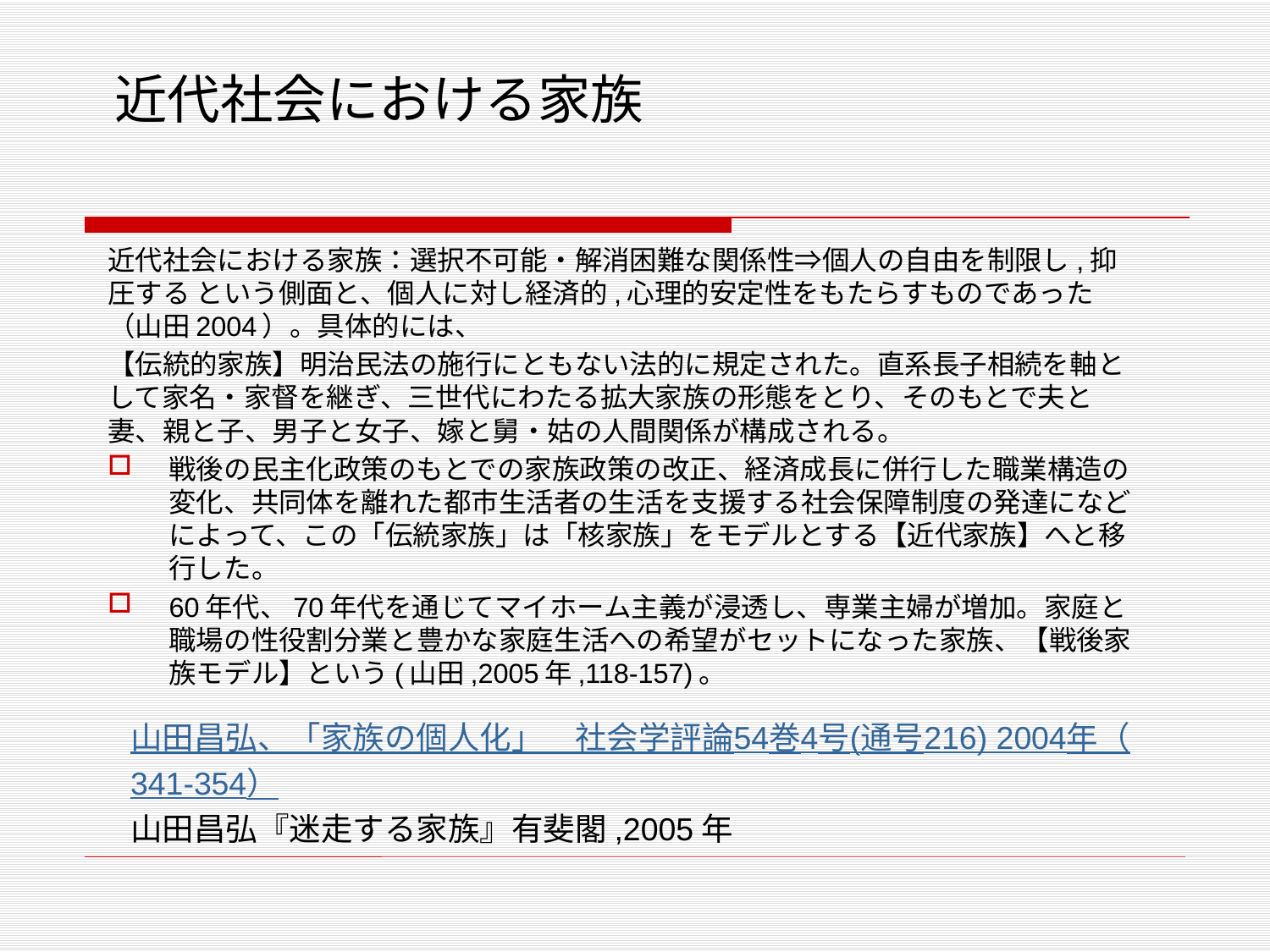

# 近代社会における家族
近代社会における家族：選択不可能・解消困難な関係性⇒個人の自由を制限し,抑圧する という側面と、個人に対し経済的,心理的安定性をもたらすものであった（山田2004）。具体的には、
【伝統的家族】明治民法の施行にともない法的に規定された。直系長子相続を軸として家名・家督を継ぎ、三世代にわたる拡大家族の形態をとり、そのもとで夫と妻、親と子、男子と女子、嫁と舅・姑の人間関係が構成される。
戦後の民主化政策のもとでの家族政策の改正、経済成長に併行した職業構造の変化、共同体を離れた都市生活者の生活を支援する社会保障制度の発達になどによって、この「伝統家族」は「核家族」をモデルとする【近代家族】へと移行した。
60年代、70年代を通じてマイホーム主義が浸透し、専業主婦が増加。家庭と職場の性役割分業と豊かな家庭生活への希望がセットになった家族、【戦後家族モデル】という(山田,2005年,118-157)。
山田昌弘、「家族の個人化」　社会学評論54巻4号(通号216) 2004年（341-354）
山田昌弘『迷走する家族』有斐閣,2005年